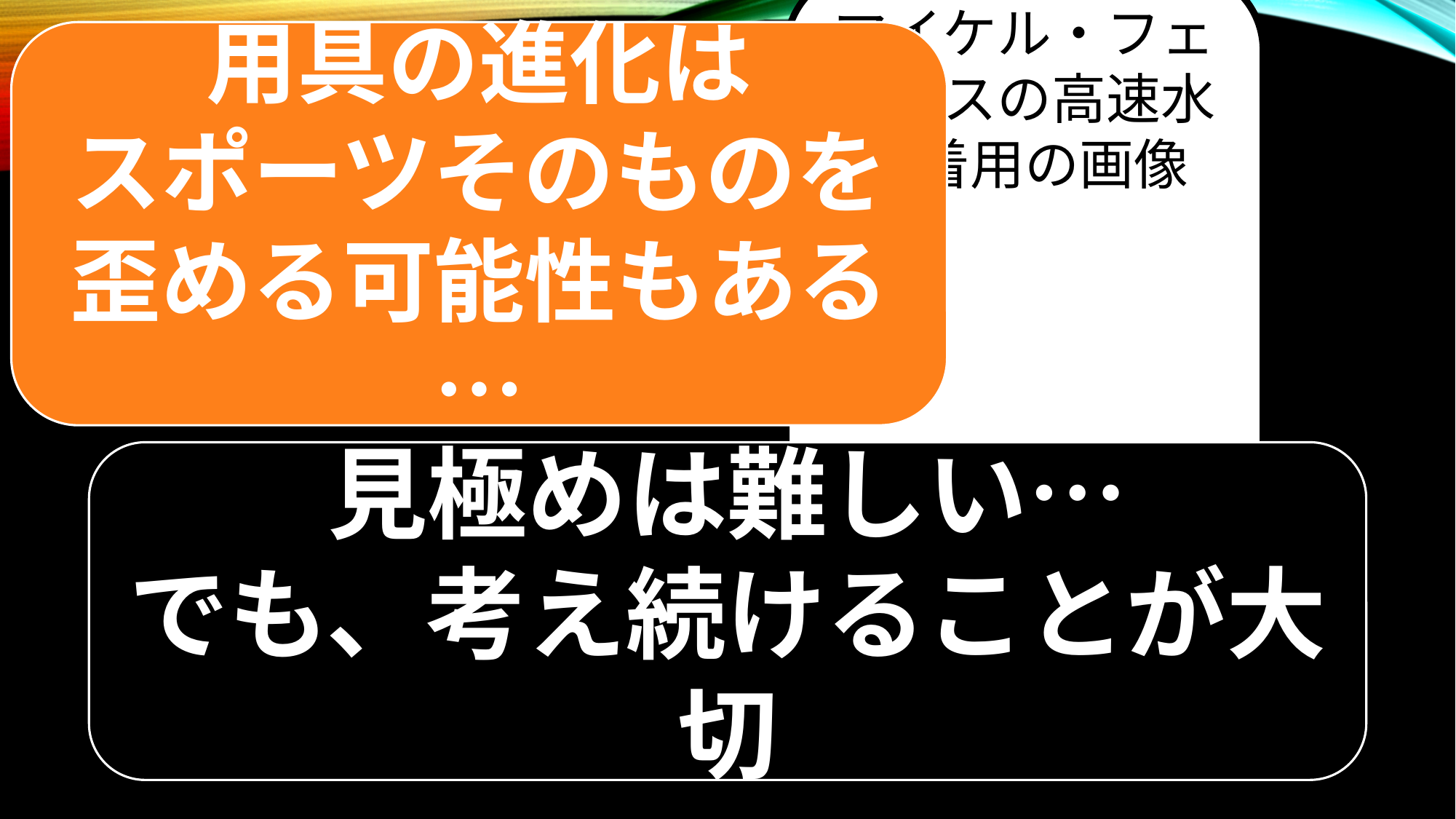

マイケル・フェルプスの高速水着着用の画像
用具の進化は
スポーツそのものを
歪める可能性もある…
見極めは難しい…
でも、考え続けることが大切